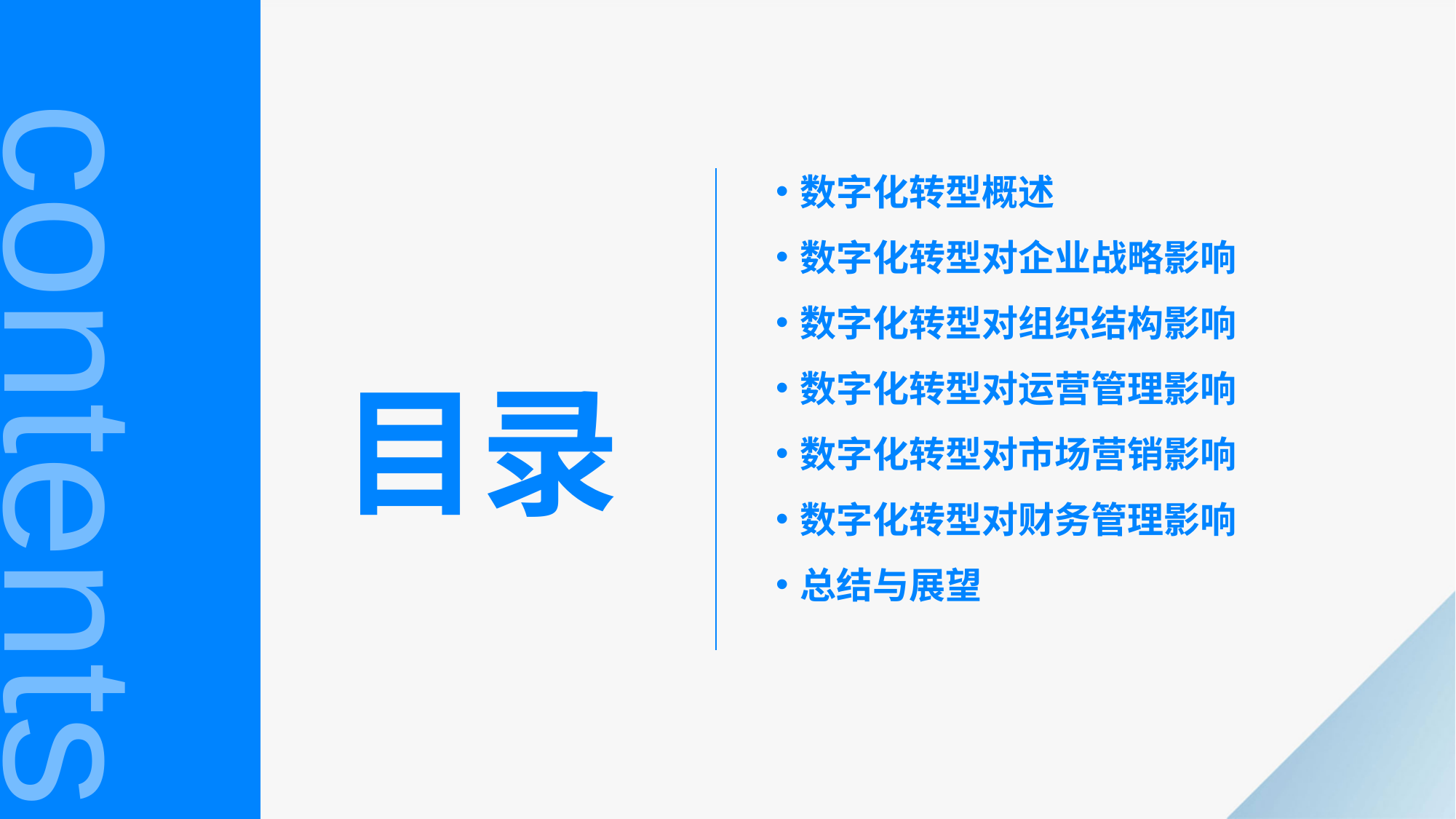

数字化转型概述
数字化转型对企业战略影响
数字化转型对组织结构影响
数字化转型对运营管理影响
数字化转型对市场营销影响
数字化转型对财务管理影响
总结与展望
contents
目录